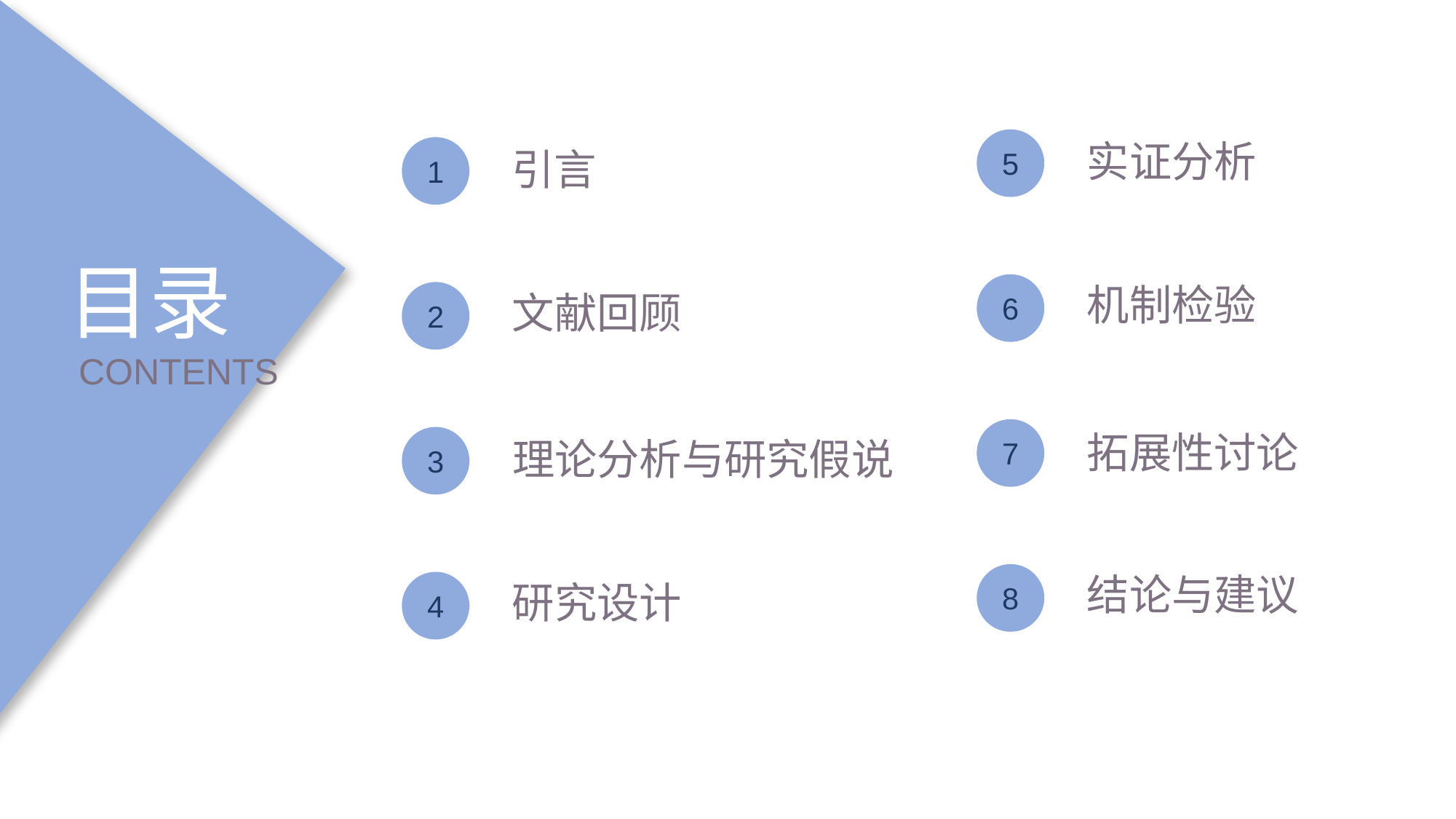

5
实证分析
1
引言

目录
机制检验
6
文献回顾
2
CONTENTS
7
拓展性讨论
3
理论分析与研究假说
结论与建议
8
研究设计
4